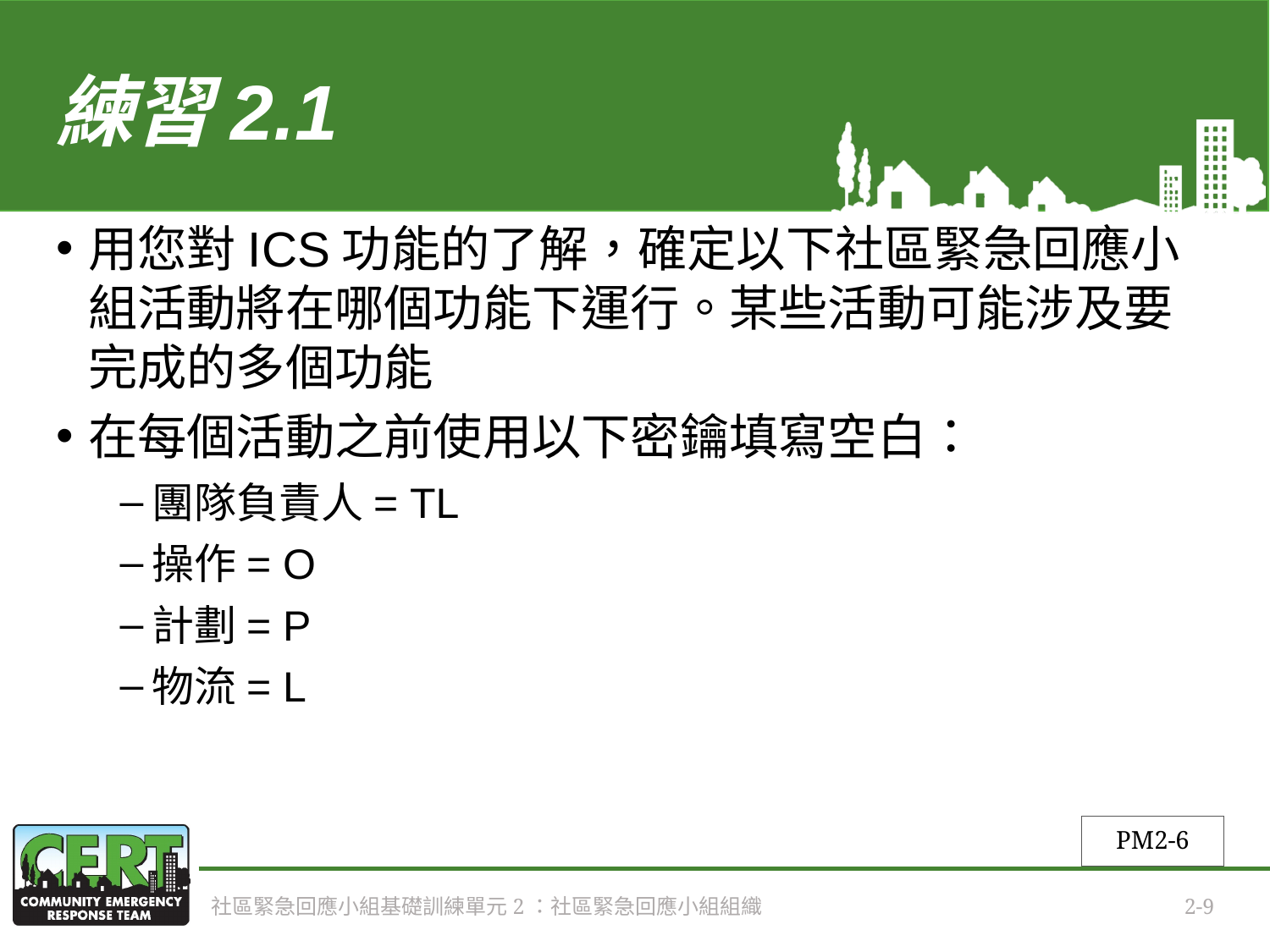

# 練習2.1
用您對ICS功能的了解，確定以下社區緊急回應小組活動將在哪個功能下運行。某些活動可能涉及要完成的多個功能
在每個活動之前使用以下密鑰填寫空白：
團隊負責人= TL
操作= O
計劃= P
物流= L

PM2-6
社區緊急回應小組基礎訓練單元2：社區緊急回應小組組織
2-9